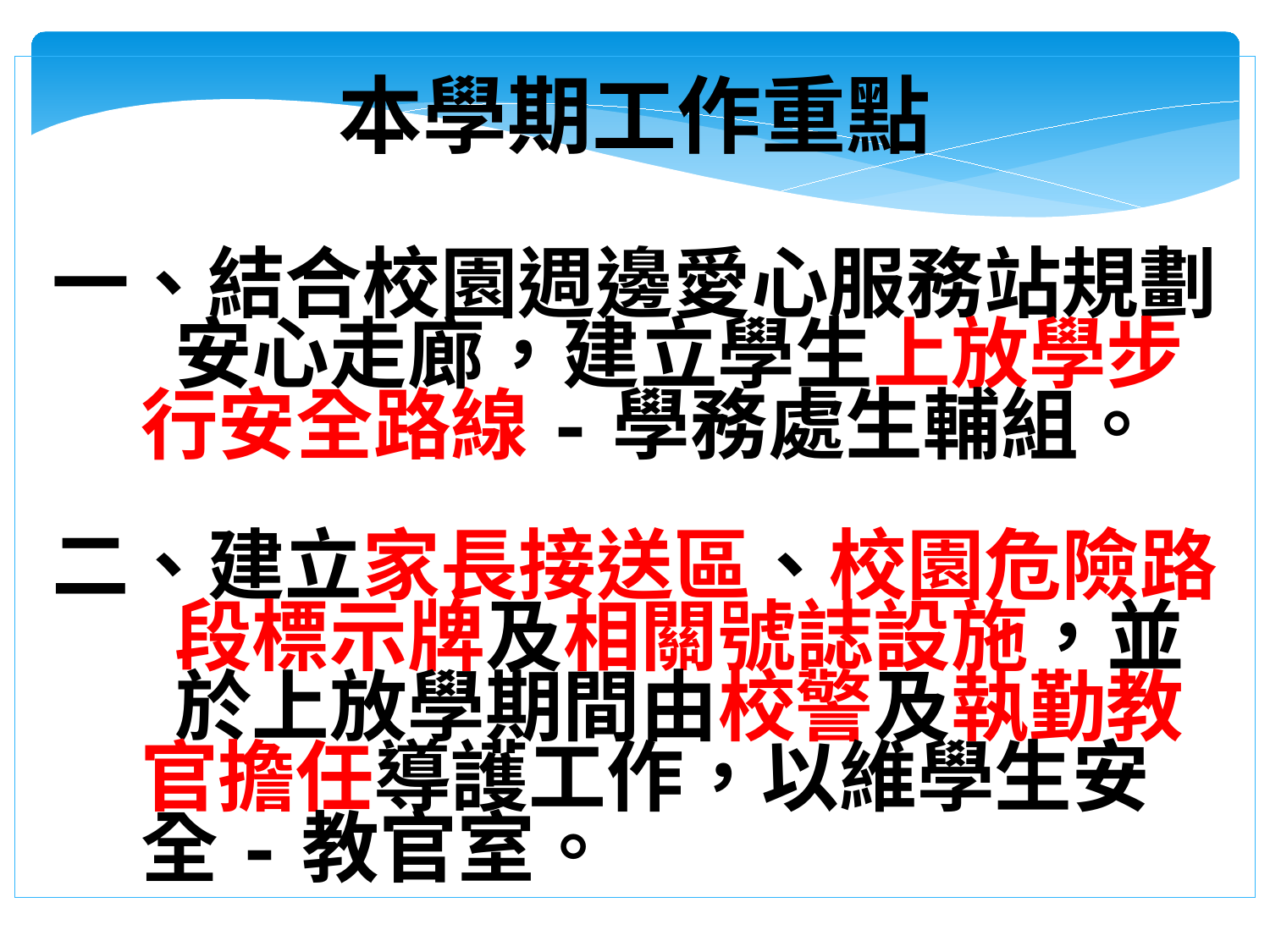

本學期工作重點

一、結合校園週邊愛心服務站規劃
    安心走廊，建立學生上放學步
    行安全路線-學務處生輔組。

二、建立家長接送區、校園危險路
    段標示牌及相關號誌設施，並
    於上放學期間由校警及執勤教
    官擔任導護工作，以維學生安
    全-教官室。